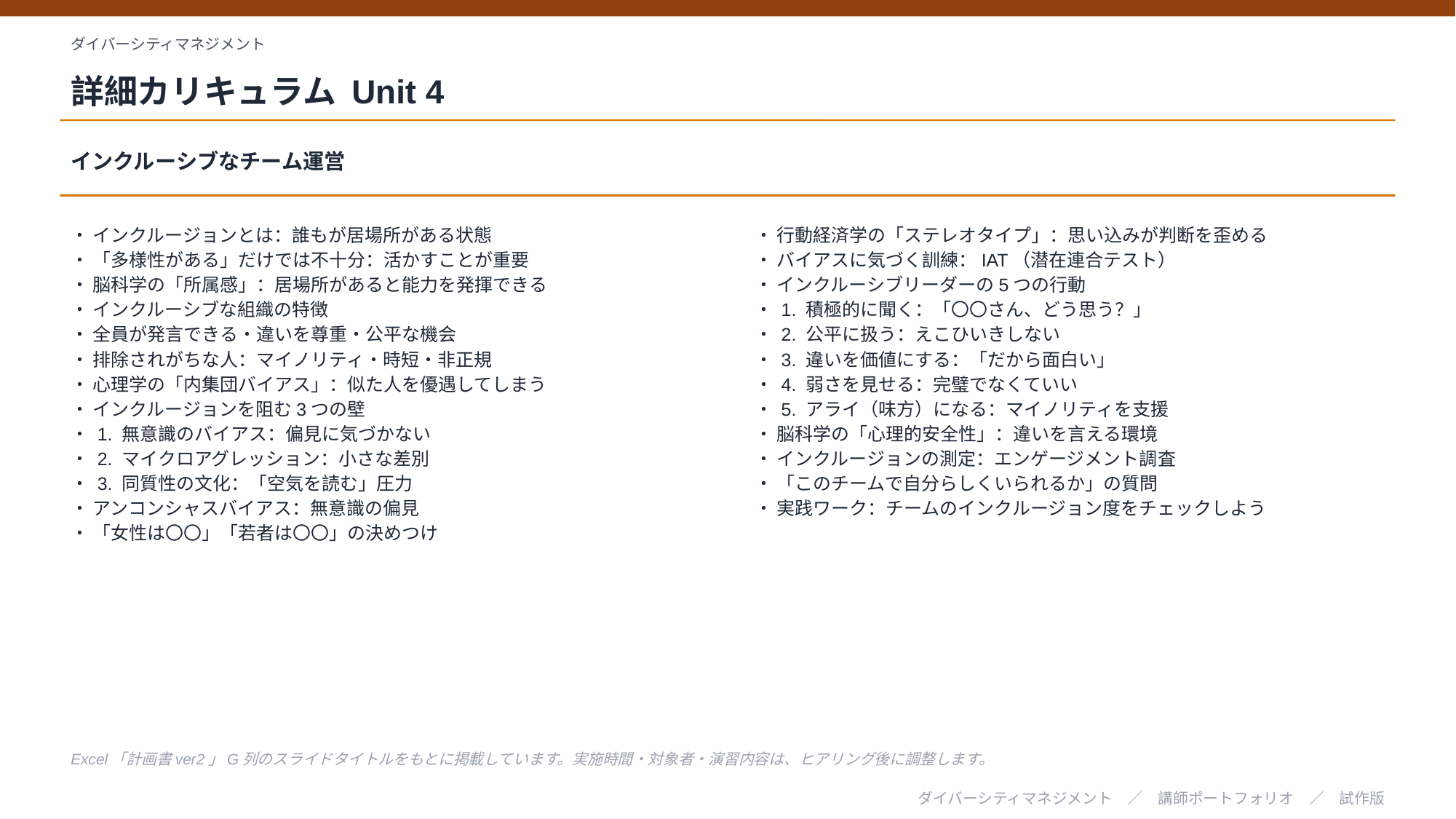

ダイバーシティマネジメント
詳細カリキュラム Unit 4

インクルーシブなチーム運営

・ インクルージョンとは：誰もが居場所がある状態
・ 「多様性がある」だけでは不十分：活かすことが重要
・ 脳科学の「所属感」：居場所があると能力を発揮できる
・ インクルーシブな組織の特徴
・ 全員が発言できる・違いを尊重・公平な機会
・ 排除されがちな人：マイノリティ・時短・非正規
・ 心理学の「内集団バイアス」：似た人を優遇してしまう
・ インクルージョンを阻む3つの壁
・ 1. 無意識のバイアス：偏見に気づかない
・ 2. マイクロアグレッション：小さな差別
・ 3. 同質性の文化：「空気を読む」圧力
・ アンコンシャスバイアス：無意識の偏見
・ 「女性は〇〇」「若者は〇〇」の決めつけ
・ 行動経済学の「ステレオタイプ」：思い込みが判断を歪める
・ バイアスに気づく訓練：IAT（潜在連合テスト）
・ インクルーシブリーダーの5つの行動
・ 1. 積極的に聞く：「〇〇さん、どう思う？」
・ 2. 公平に扱う：えこひいきしない
・ 3. 違いを価値にする：「だから面白い」
・ 4. 弱さを見せる：完璧でなくていい
・ 5. アライ（味方）になる：マイノリティを支援
・ 脳科学の「心理的安全性」：違いを言える環境
・ インクルージョンの測定：エンゲージメント調査
・ 「このチームで自分らしくいられるか」の質問
・ 実践ワーク：チームのインクルージョン度をチェックしよう
Excel「計画書ver2」G列のスライドタイトルをもとに掲載しています。実施時間・対象者・演習内容は、ヒアリング後に調整します。
ダイバーシティマネジメント　／　講師ポートフォリオ　／　試作版